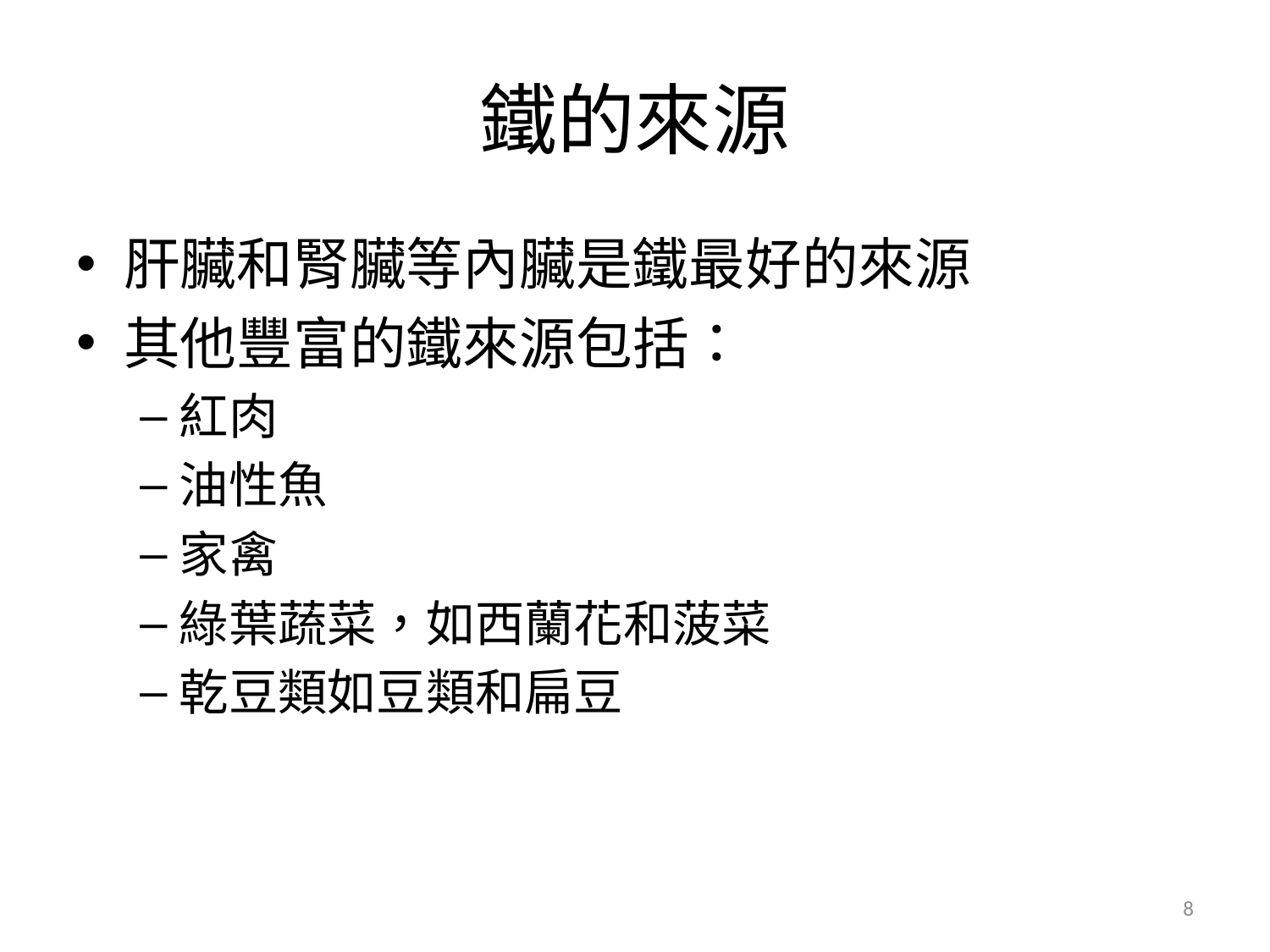

# 鐵的來源
肝臟和腎臟等內臟是鐵最好的來源
其他豐富的鐵來源包括：
紅肉
油性魚
家禽
綠葉蔬菜，如西蘭花和菠菜
乾豆類如豆類和扁豆
8